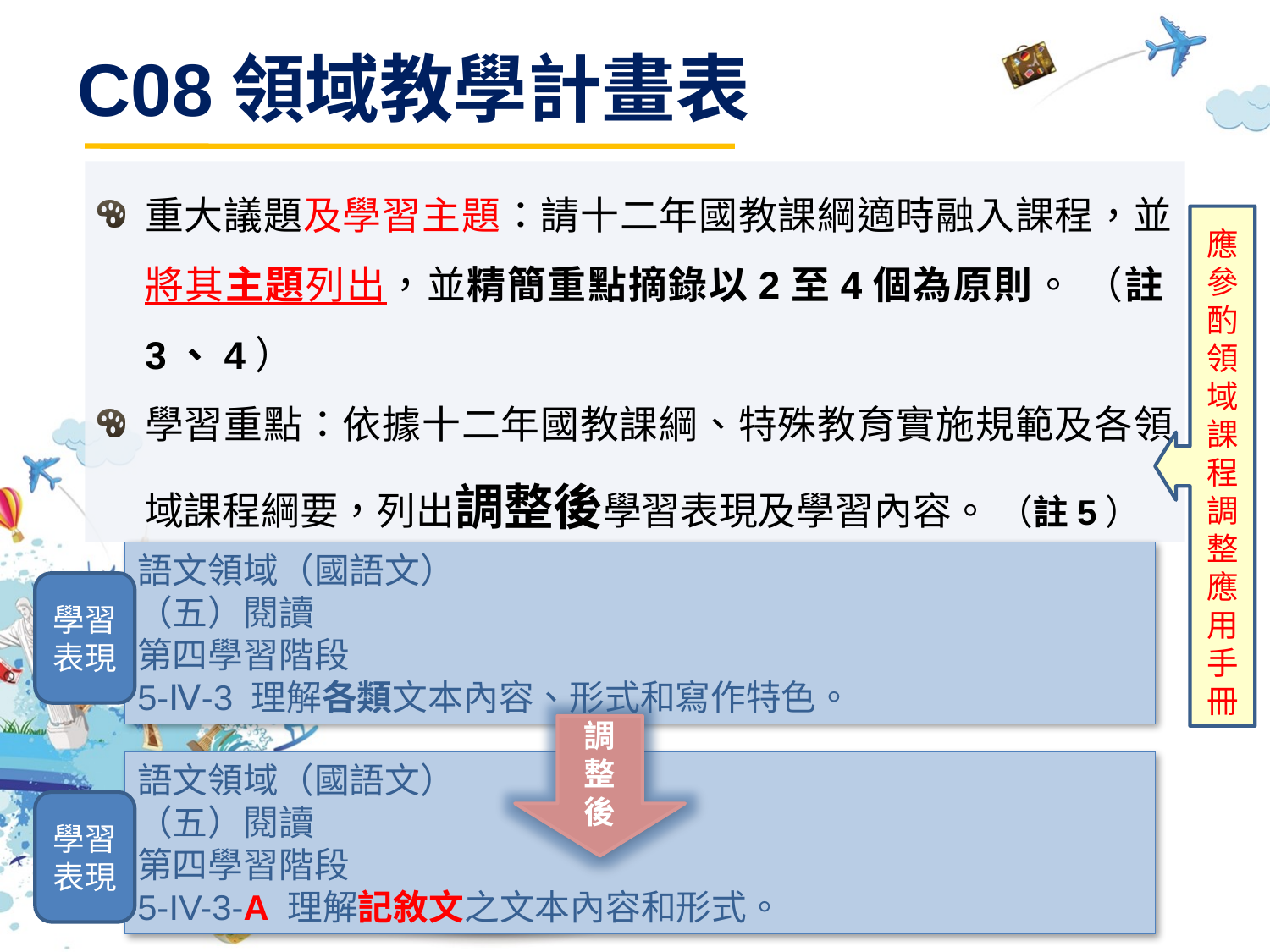

C08領域教學計畫表
重大議題及學習主題：請十二年國教課綱適時融入課程，並將其主題列出，並精簡重點摘錄以2至4個為原則。 （註3、4）
學習重點：依據十二年國教課綱、特殊教育實施規範及各領域課程綱要，列出調整後學習表現及學習內容。 （註5）
應參酌領域課程調整應用手冊
語文領域（國語文）
（五）閱讀
第四學習階段
5-Ⅳ-3 理解各類文本內容、形式和寫作特色。
學習表現
調整後
語文領域（國語文）
（五）閱讀
第四學習階段
5-IV-3-A 理解記敘文之文本內容和形式。
學習表現